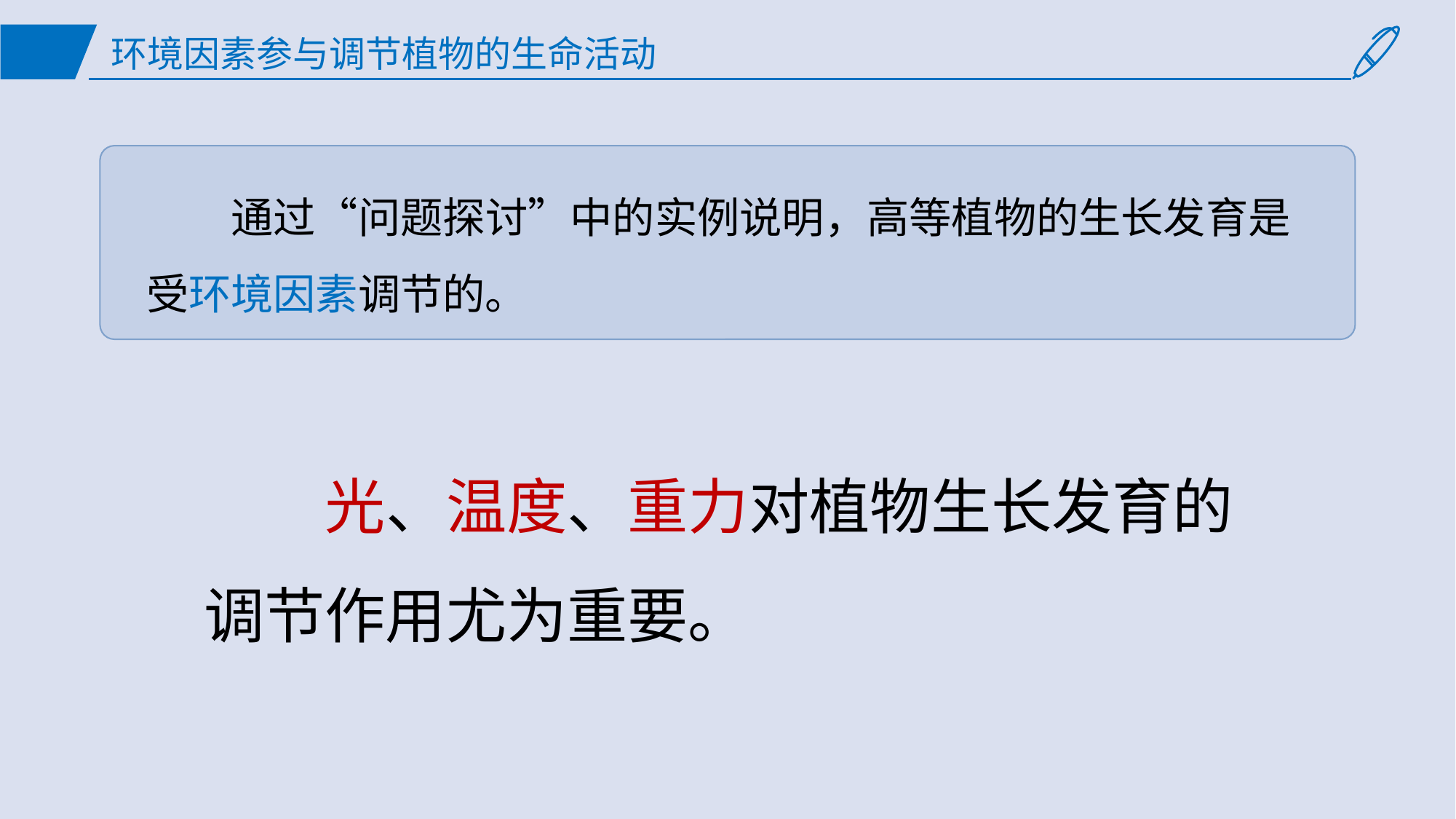

# 环境因素参与调节植物的生命活动

　　通过“问题探讨”中的实例说明，高等植物的生长发育是受环境因素调节的。
　　光、温度、重力对植物生长发育的调节作用尤为重要。